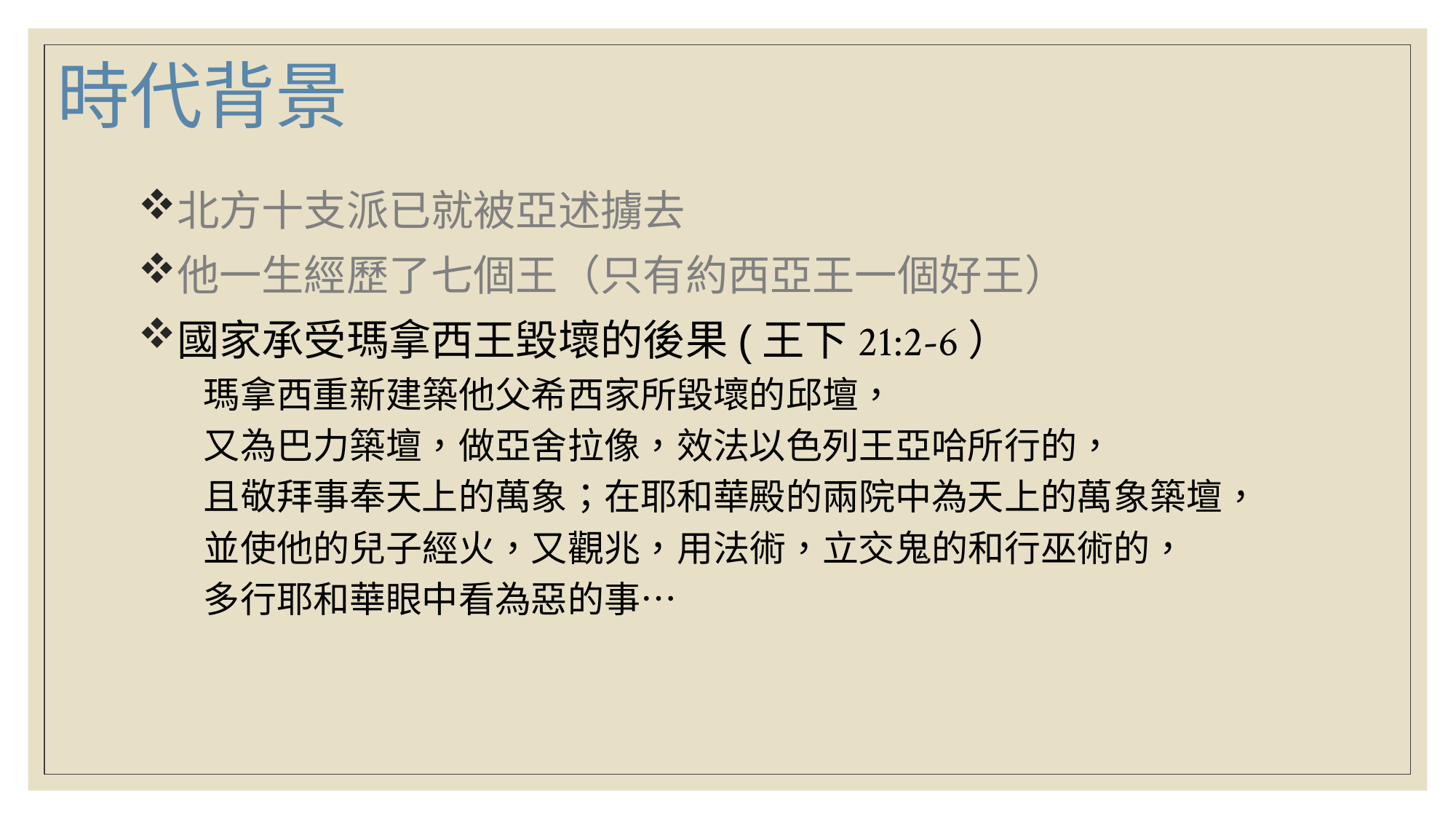

時代背景
北方十支派已就被亞述擄去
他一生經歷了七個王（只有約西亞王一個好王）
國家承受瑪拿西王毀壞的後果(王下21:2-6）
瑪拿西重新建築他父希西家所毀壞的邱壇，
又為巴力築壇，做亞舍拉像，效法以色列王亞哈所行的，
且敬拜事奉天上的萬象；在耶和華殿的兩院中為天上的萬象築壇，
並使他的兒子經火，又觀兆，用法術，立交鬼的和行巫術的，
多行耶和華眼中看為惡的事…